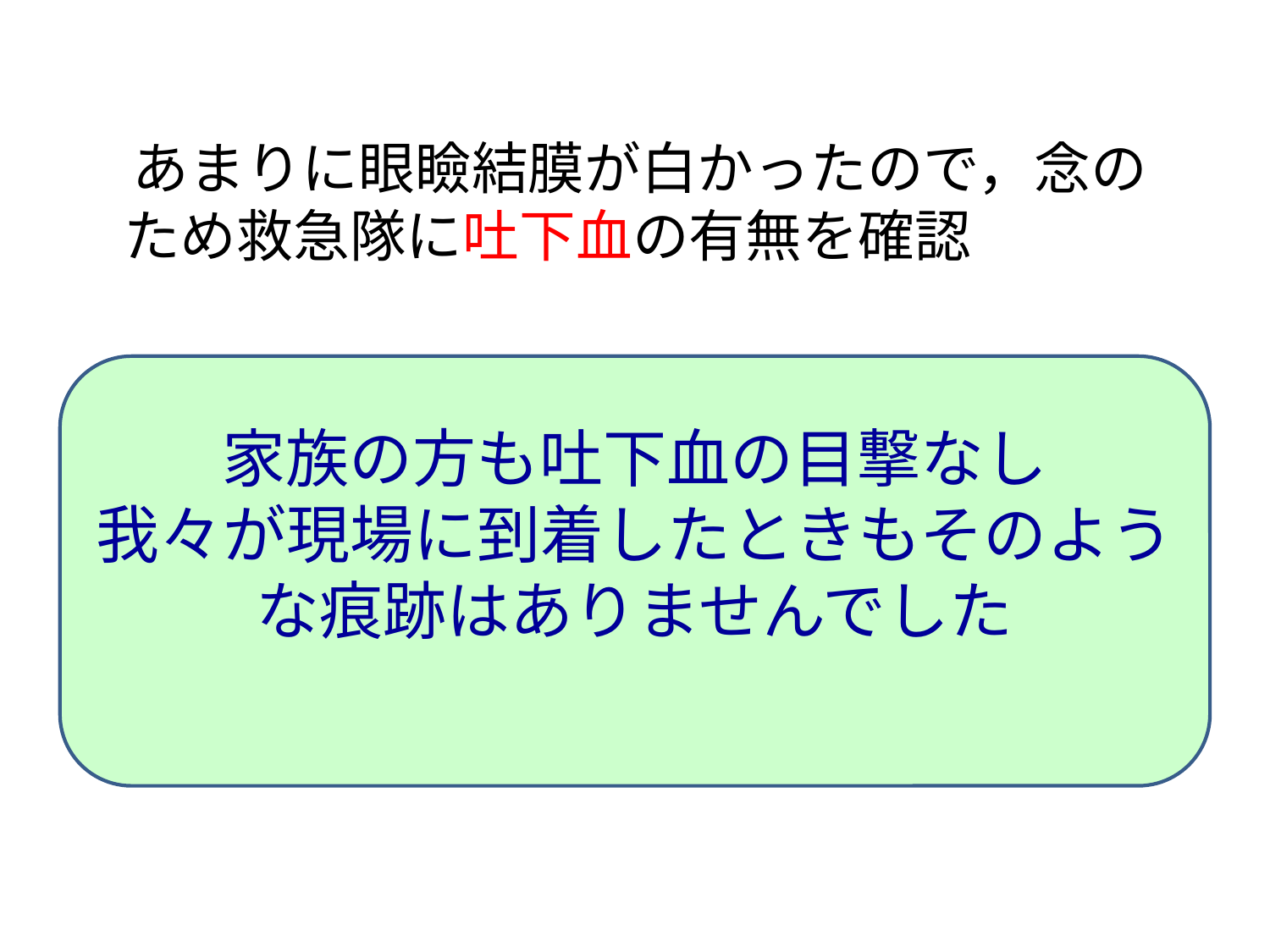

あまりに眼瞼結膜が白かったので，念のため救急隊に吐下血の有無を確認
家族の方も吐下血の目撃なし
我々が現場に到着したときもそのような痕跡はありませんでした